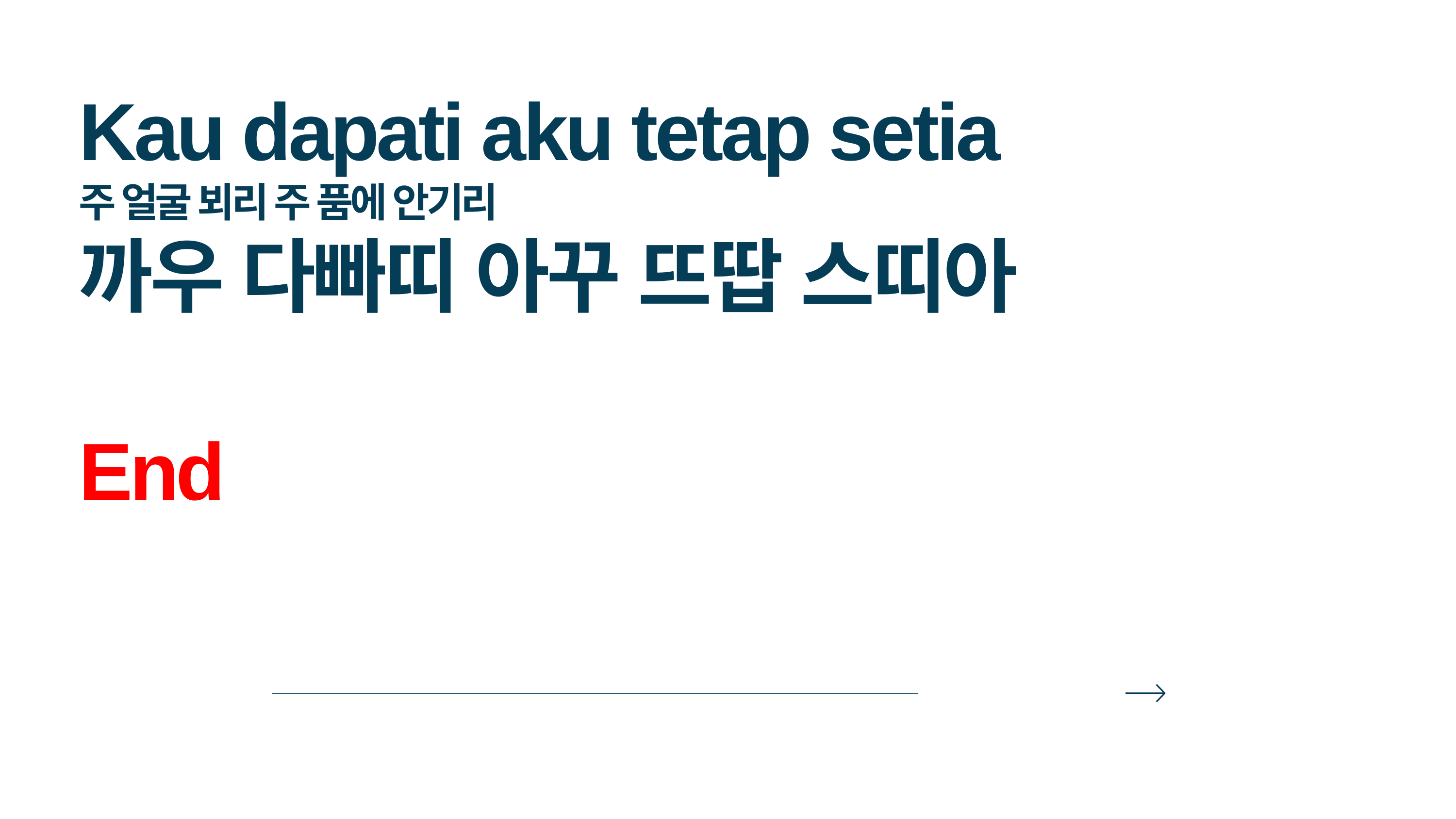

Kau dapati aku tetap setia
주 얼굴 뵈리 주 품에 안기리
까우 다빠띠 아꾸 뜨땁 스띠아

End